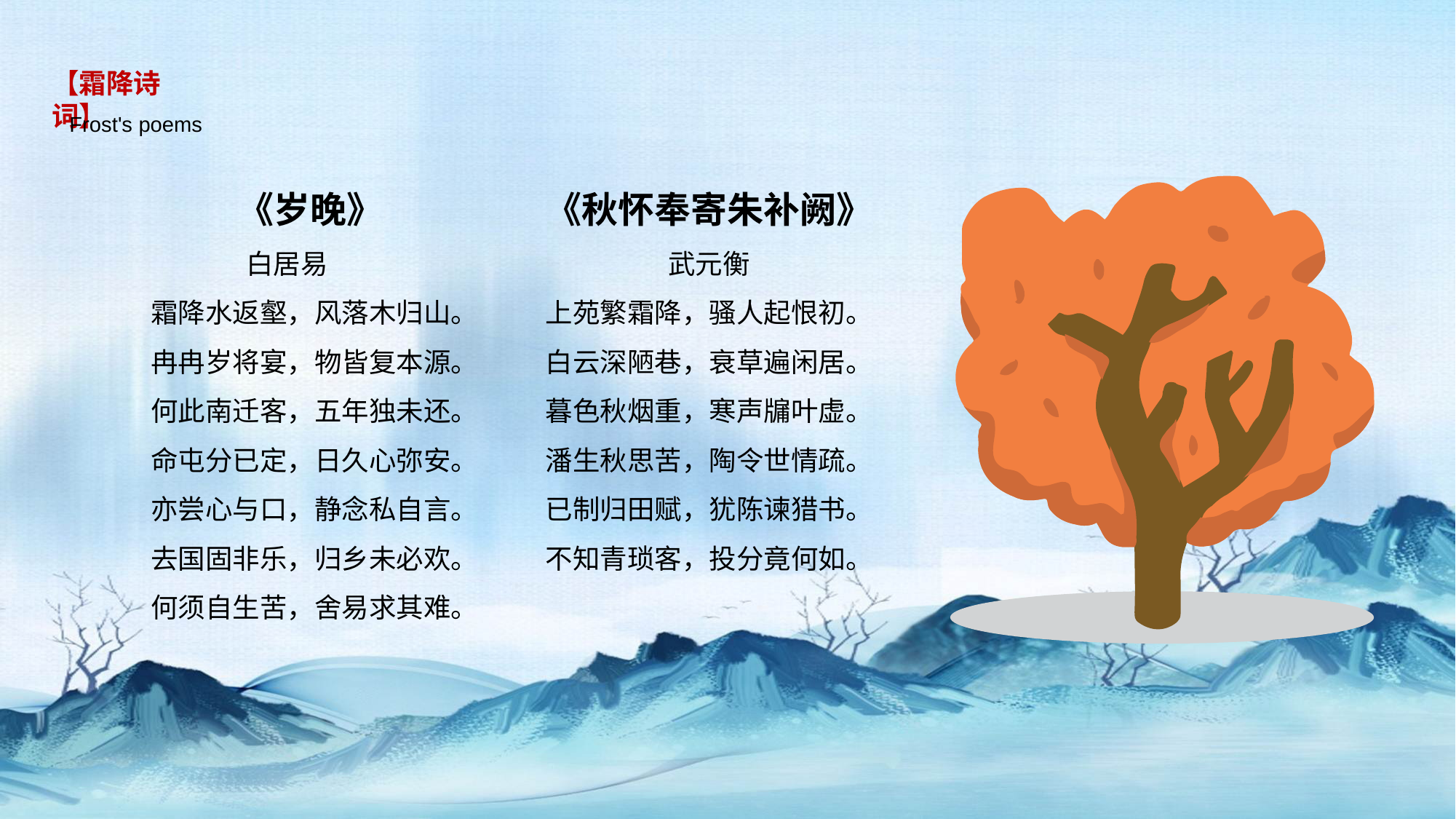

【霜降诗词】
Frost's poems
《岁晚》
白居易
霜降水返壑，风落木归山。
冉冉岁将宴，物皆复本源。
何此南迁客，五年独未还。
命屯分已定，日久心弥安。
亦尝心与口，静念私自言。
去国固非乐，归乡未必欢。
何须自生苦，舍易求其难。
《秋怀奉寄朱补阙》
武元衡
上苑繁霜降，骚人起恨初。
白云深陋巷，衰草遍闲居。
暮色秋烟重，寒声牖叶虚。
潘生秋思苦，陶令世情疏。
已制归田赋，犹陈谏猎书。
不知青琐客，投分竟何如。